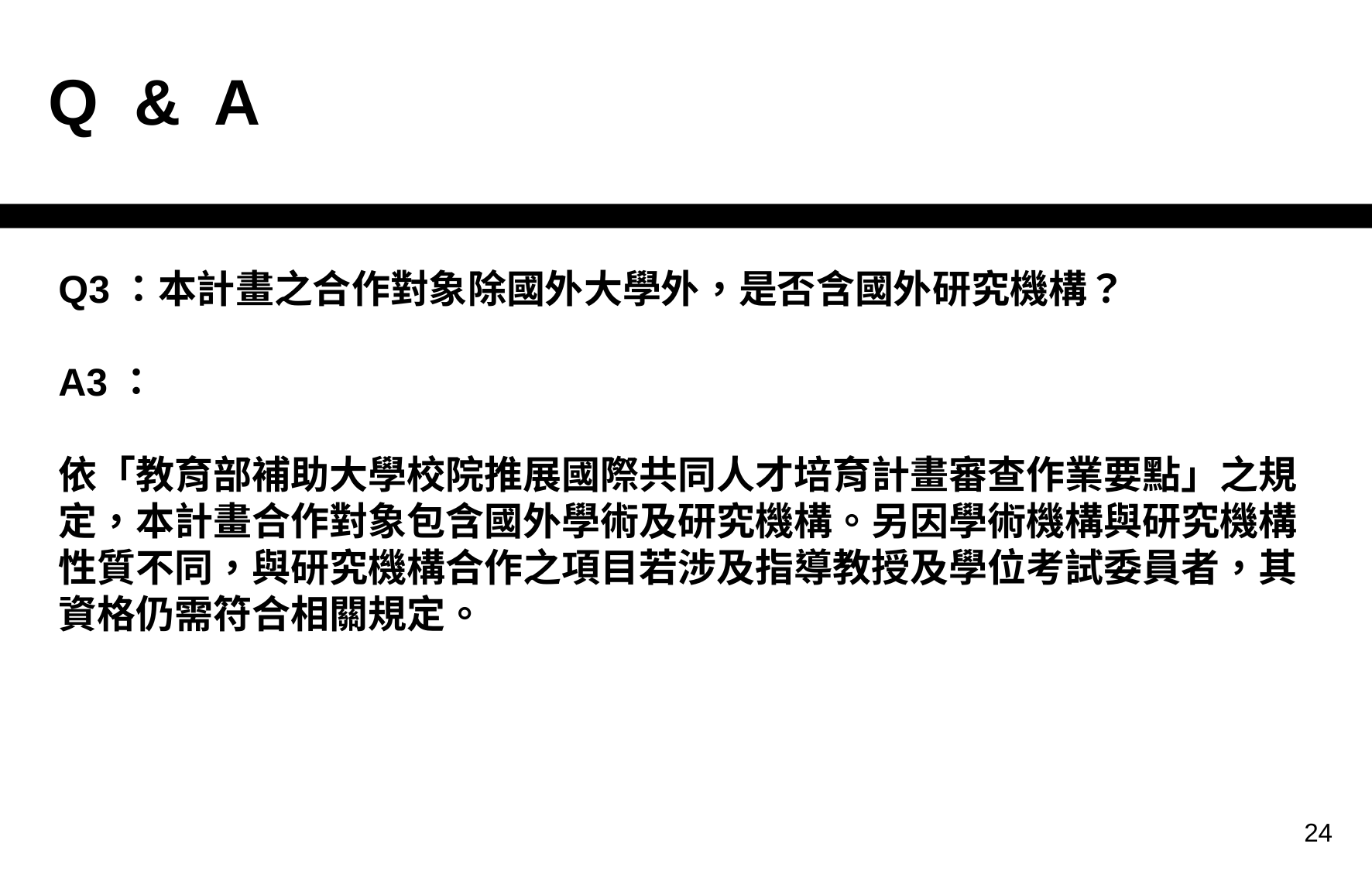

| Q & A |
| --- |

Q3：本計畫之合作對象除國外大學外，是否含國外研究機構？

A3：

依「教育部補助大學校院推展國際共同人才培育計畫審查作業要點」之規定，本計畫合作對象包含國外學術及研究機構。另因學術機構與研究機構性質不同，與研究機構合作之項目若涉及指導教授及學位考試委員者，其資格仍需符合相關規定。

24